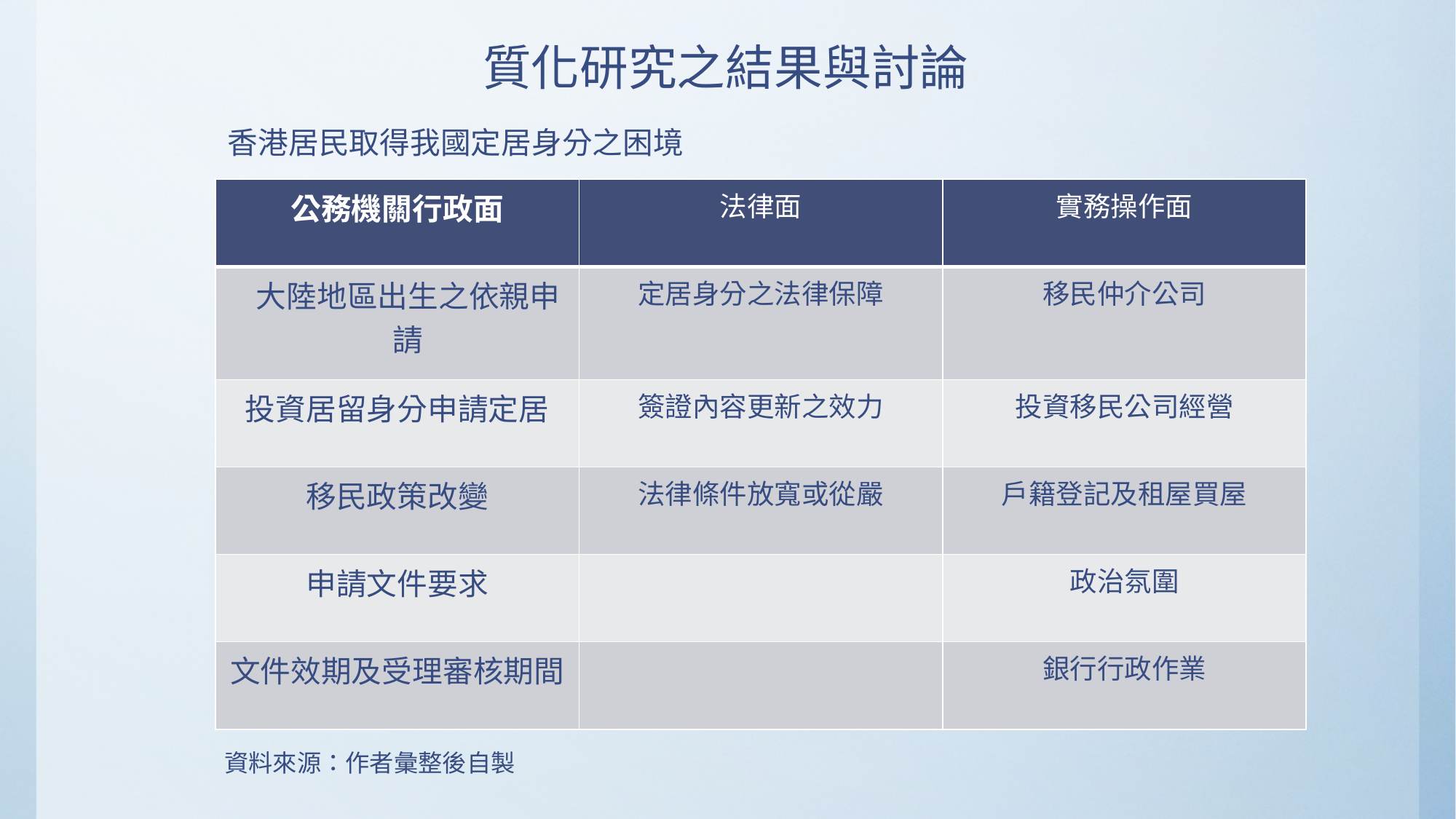

質化研究之結果與討論
香港居民取得我國定居身分之困境
| 公務機關行政面 | 法律面 | 實務操作面 |
| --- | --- | --- |
| 大陸地區出生之依親申請 | 定居身分之法律保障 | 移民仲介公司 |
| 投資居留身分申請定居 | 簽證內容更新之效力 | 投資移民公司經營 |
| 移民政策改變 | 法律條件放寬或從嚴 | 戶籍登記及租屋買屋 |
| 申請文件要求 |  | 政治氛圍 |
| 文件效期及受理審核期間 |  | 銀行行政作業 |
資料來源：作者彙整後自製